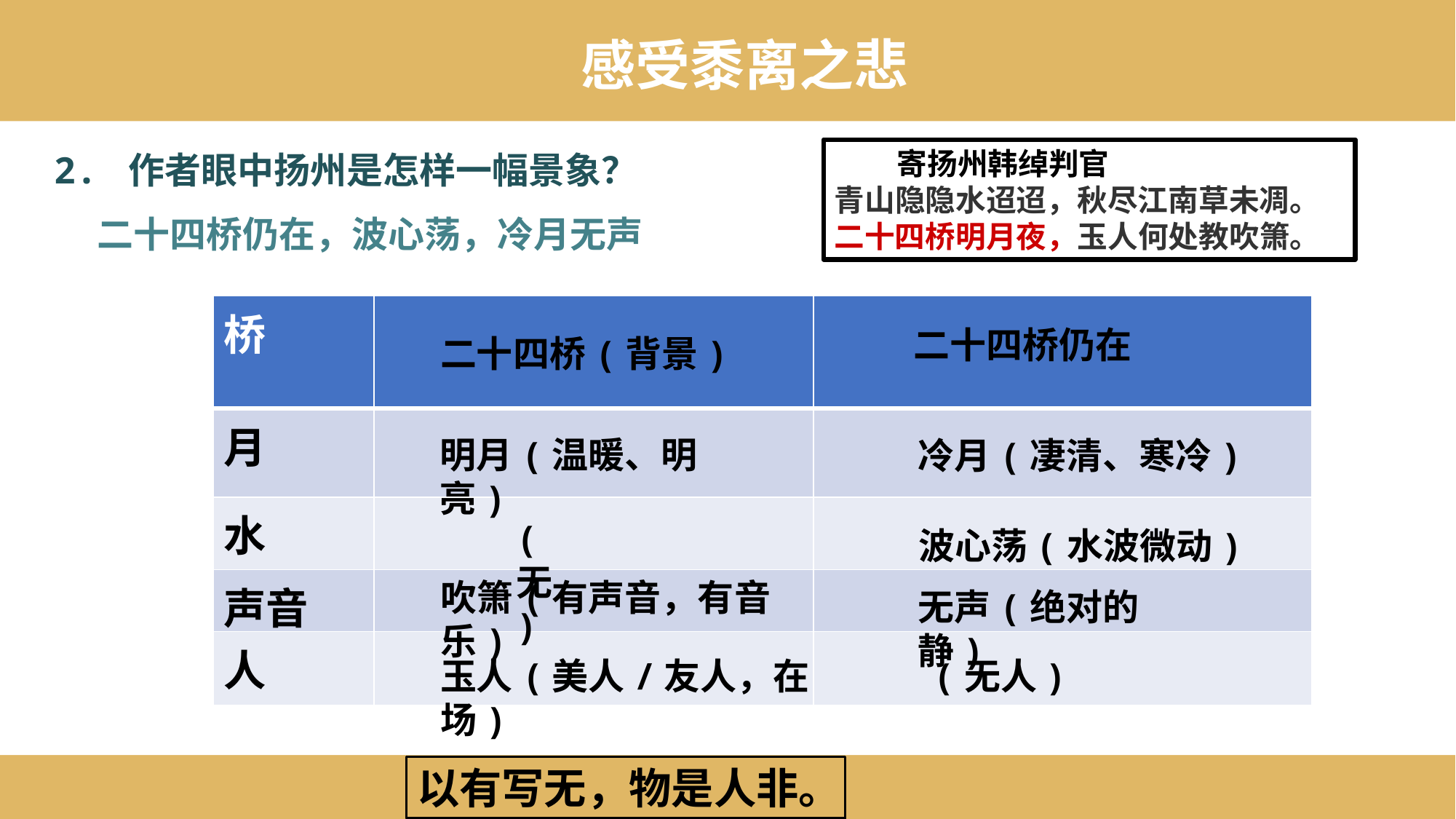

感受黍离之悲

2. 作者眼中扬州是怎样一幅景象？

        寄扬州韩绰判官
青山隐隐水迢迢，秋尽江南草未凋。
二十四桥明月夜，玉人何处教吹箫。

二十四桥仍在，波心荡，冷月无声

| 桥 |  |  |
| --- | --- | --- |
| 月 |  |  |
| 水 |  |  |
| 声音 |  |  |
| 人 |  |  |
二十四桥仍在
二十四桥(背景)
明月(温暖、明亮)
冷月(凄清、寒冷)
(无)
波心荡(水波微动)
吹箫(有声音，有音乐)
无声(绝对的静)
玉人(美人/友人，在场)
(无人)
以有写无，物是人非。